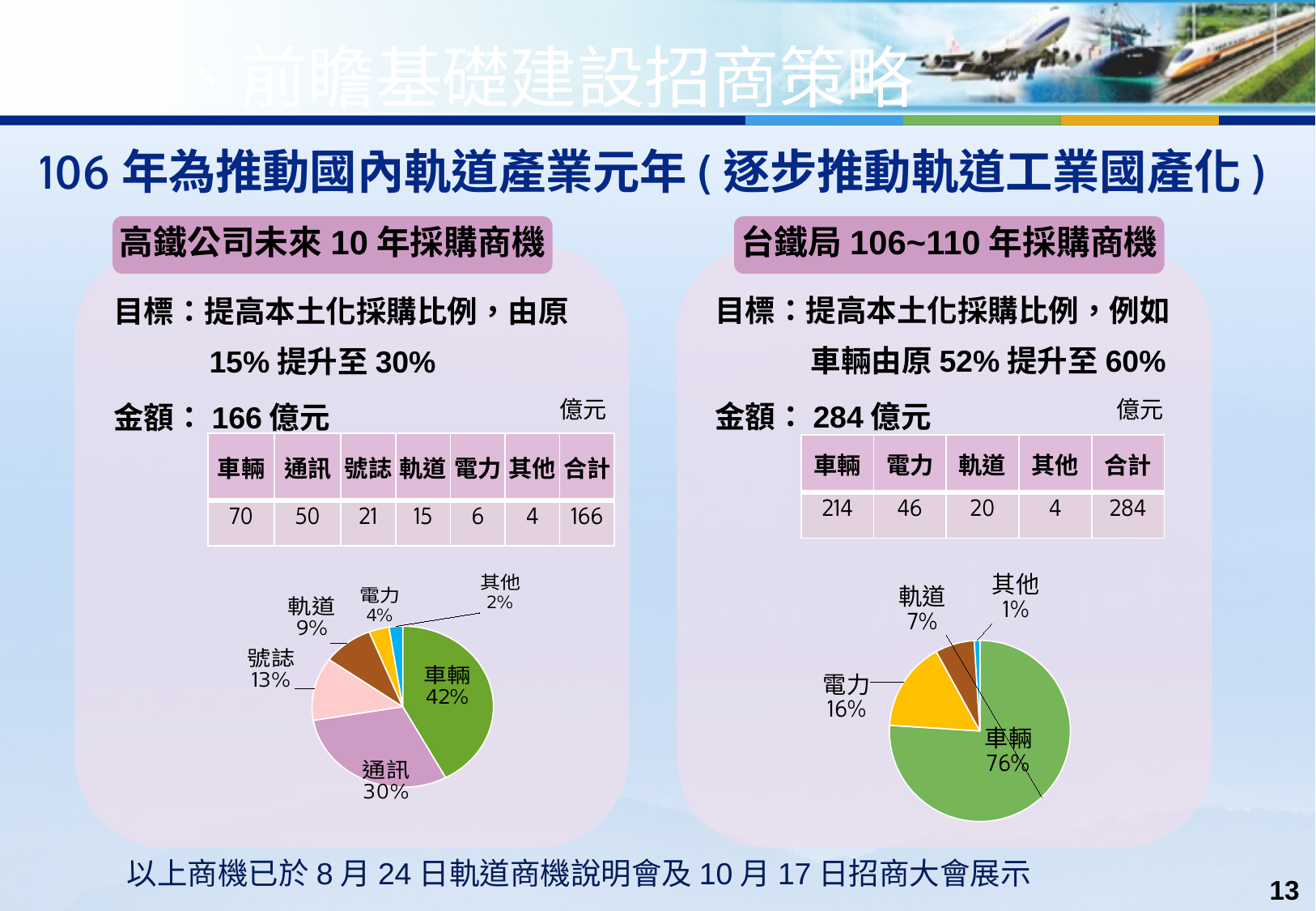

參、前瞻基礎建設招商策略
106年為推動國內軌道產業元年(逐步推動軌道工業國產化)
高鐵公司未來10年採購商機

台鐵局106~110年採購商機
目標：提高本土化採購比例，由原15%提升至30%
金額：166億元
目標：提高本土化採購比例，例如車輛由原52%提升至60%
金額：284億元
億元
億元
| 車輛 | 通訊 | 號誌 | 軌道 | 電力 | 其他 | 合計 |
| --- | --- | --- | --- | --- | --- | --- |
| 70 | 50 | 21 | 15 | 6 | 4 | 166 |
| 車輛 | 電力 | 軌道 | 其他 | 合計 |
| --- | --- | --- | --- | --- |
| 214 | 46 | 20 | 4 | 284 |

### Chart

| Category | 銷售 |
|---|---|
| 車輛 | 0.42168674698795183 |
| 通訊 | 0.30120481927710846 |
| 號誌 | 0.12650602409638553 |
| 軌道 | 0.09036144578313253 |
| 電力 | 0.03614457831325301 |
| 其他 | 0.024096385542168676 |

### Chart

| Category | 銷售 |
|---|---|
| 車輛 | 76.0 |
| 電力 | 16.0 |
| 軌道 | 7.0 |
| 其他 | 1.0 |
以上商機已於8月24日軌道商機說明會及10月17日招商大會展示
13